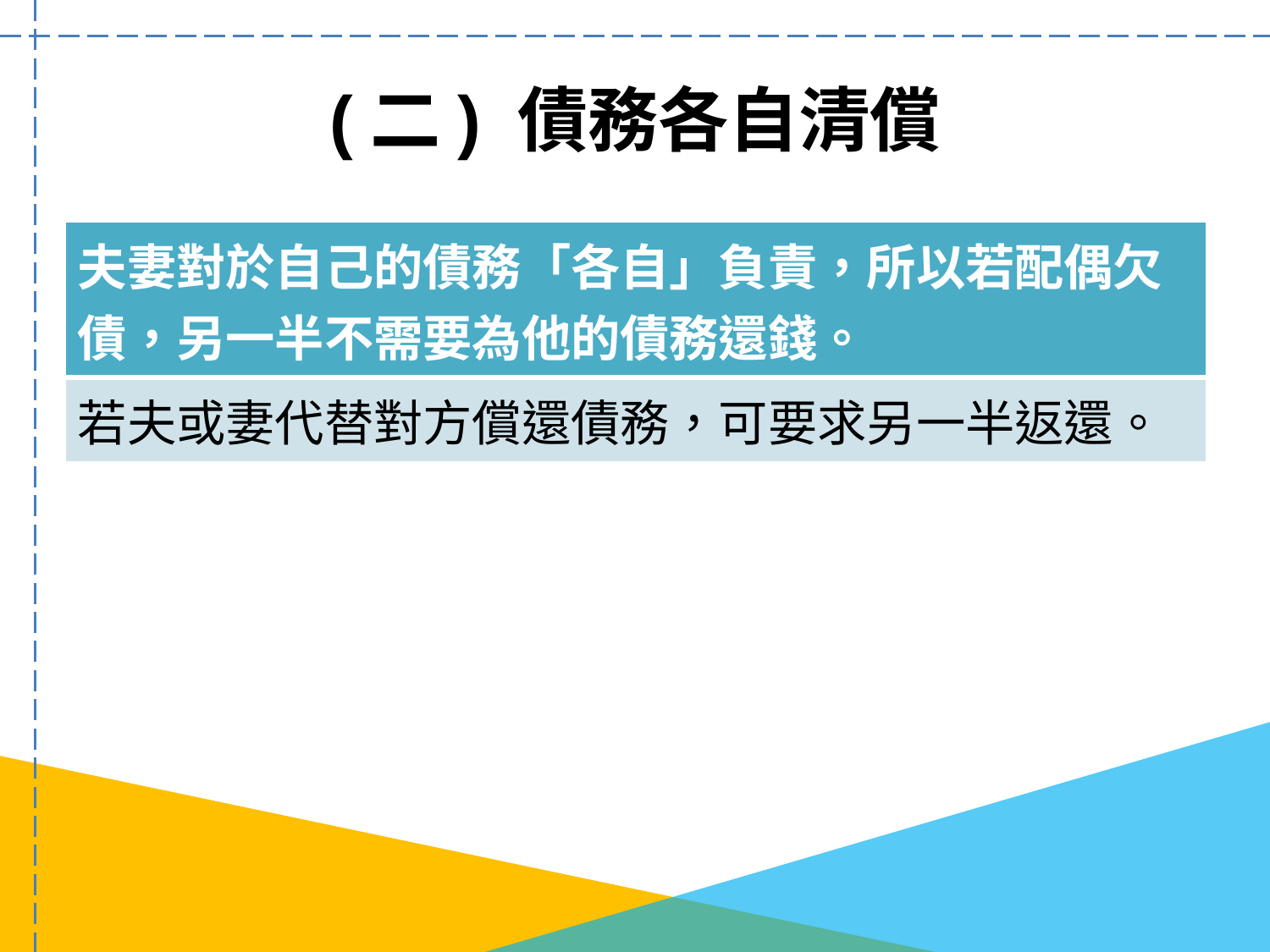

# (二) 債務各自清償

| 夫妻對於自己的債務「各自」負責，所以若配偶欠債，另一半不需要為他的債務還錢。 |
| --- |
| 若夫或妻代替對方償還債務，可要求另一半返還。 |